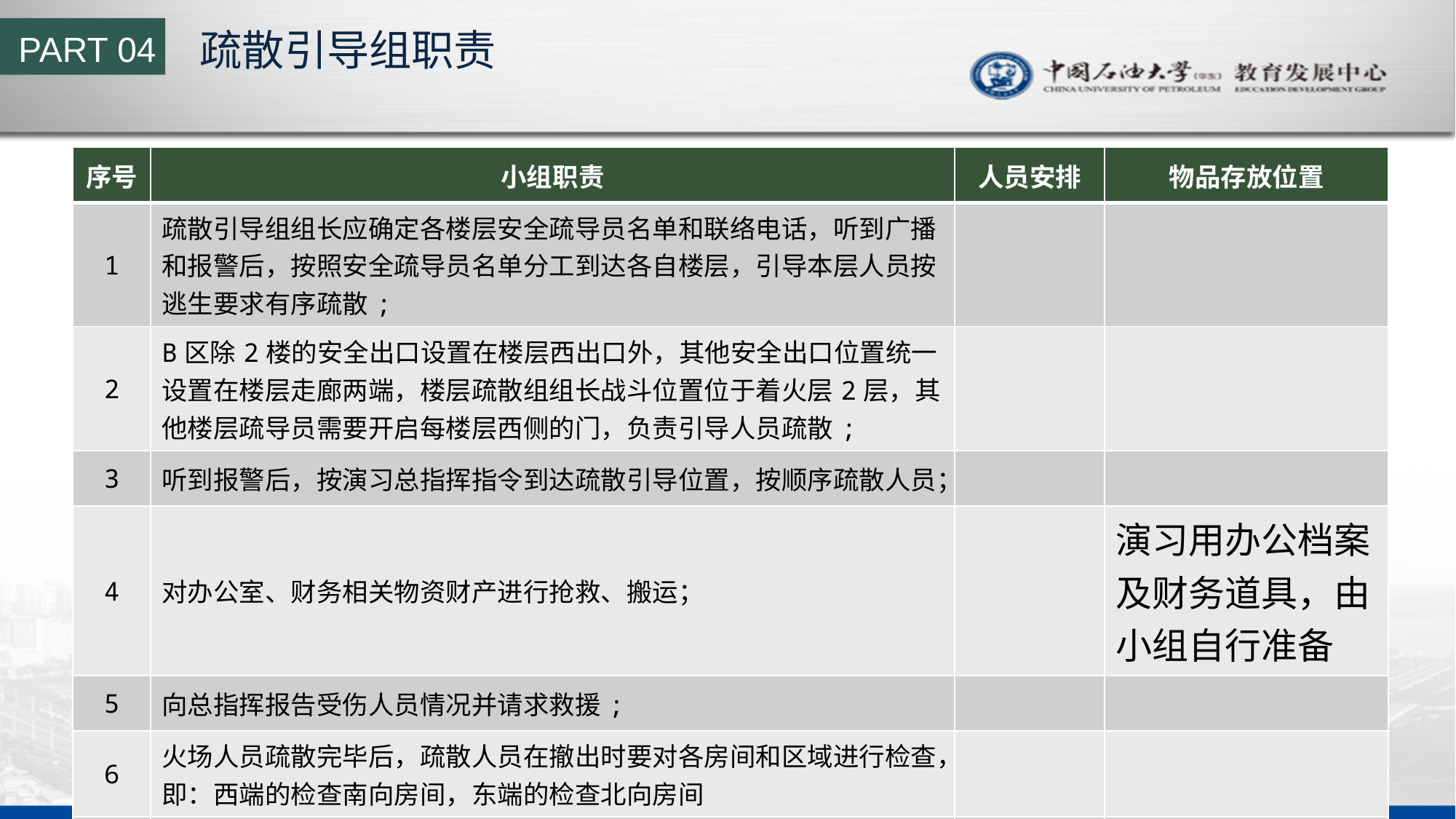

疏散引导组职责
PART 04
| 序号 | 小组职责 | 人员安排 | 物品存放位置 |
| --- | --- | --- | --- |
| 1 | 疏散引导组组长应确定各楼层安全疏导员名单和联络电话，听到广播和报警后，按照安全疏导员名单分工到达各自楼层，引导本层人员按逃生要求有序疏散; |  |  |
| 2 | B区除2楼的安全出口设置在楼层西出口外，其他安全出口位置统一设置在楼层走廊两端，楼层疏散组组长战斗位置位于着火层2层，其他楼层疏导员需要开启每楼层西侧的门，负责引导人员疏散; |  |  |
| 3 | 听到报警后，按演习总指挥指令到达疏散引导位置，按顺序疏散人员； |  |  |
| 4 | 对办公室、财务相关物资财产进行抢救、搬运； |  | 演习用办公档案及财务道具，由小组自行准备 |
| 5 | 向总指挥报告受伤人员情况并请求救援; |  |  |
| 6 | 火场人员疏散完毕后，疏散人员在撤出时要对各房间和区域进行检查，即：西端的检查南向房间，东端的检查北向房间 |  |  |
| … | … |  |  |